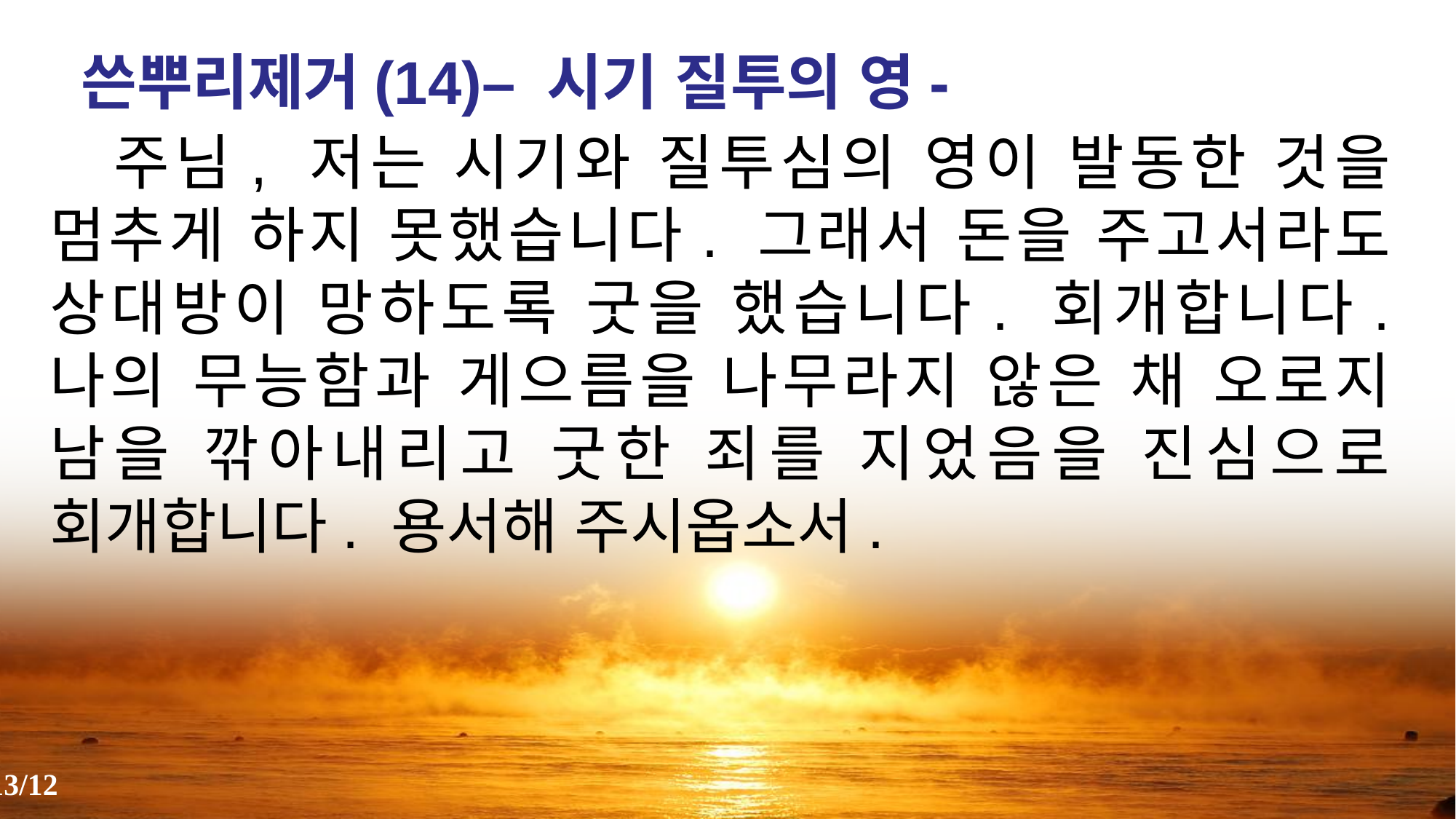

쓴뿌리제거(14)– 시기 질투의 영-
  주님, 저는 시기와 질투심의 영이 발동한 것을 멈추게 하지 못했습니다. 그래서 돈을 주고서라도 상대방이 망하도록 굿을 했습니다. 회개합니다. 나의 무능함과 게으름을 나무라지 않은 채 오로지 남을 깎아내리고 굿한 죄를 지었음을 진심으로 회개합니다. 용서해 주시옵소서.